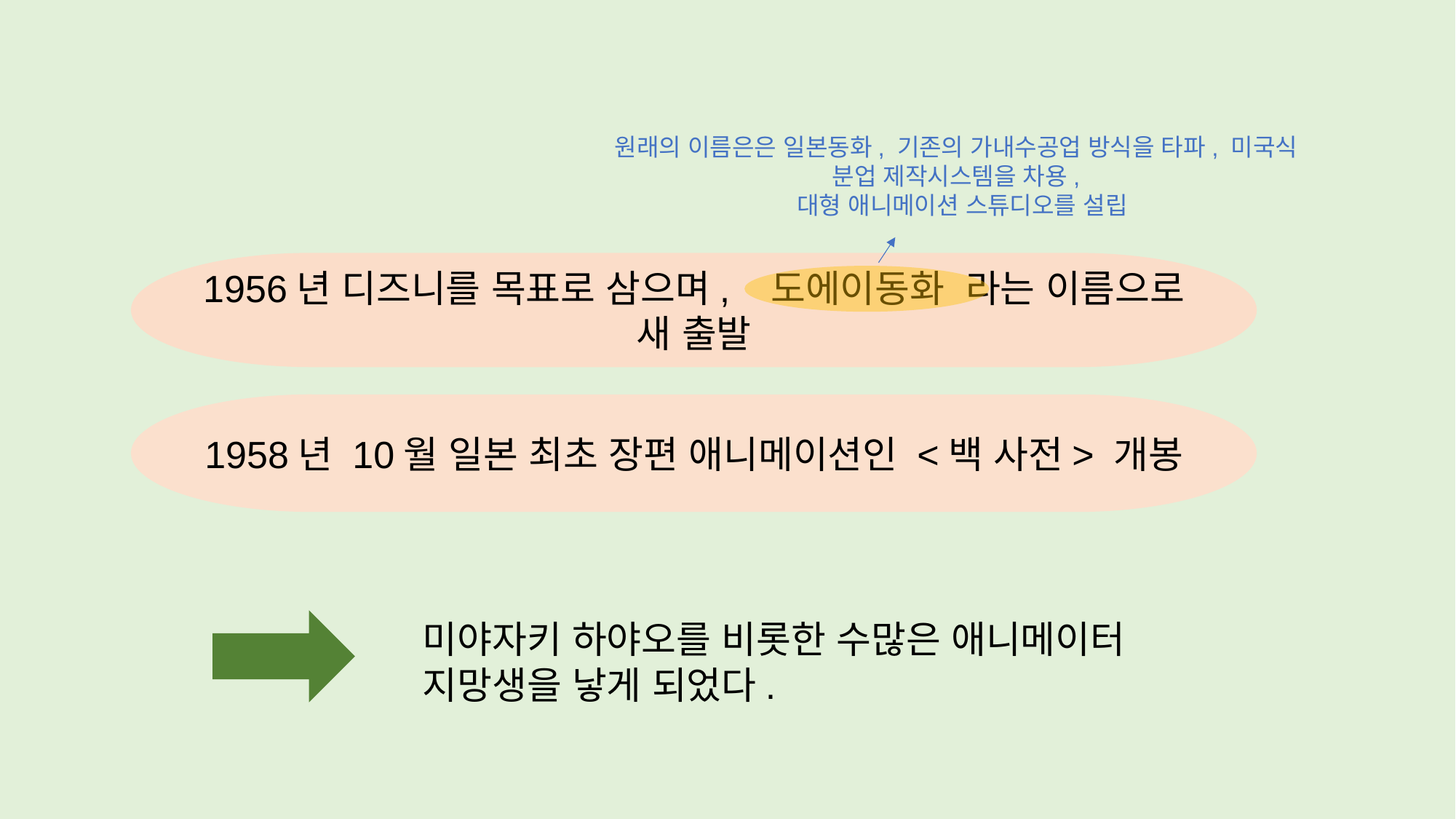

원래의 이름은은 일본동화, 기존의 가내수공업 방식을 타파, 미국식 분업 제작시스템을 차용,
 대형 애니메이션 스튜디오를 설립
1956년 디즈니를 목표로 삼으며,   도에이동화  라는 이름으로 새 출발

1958년 10월 일본 최초 장편 애니메이션인 <백 사전> 개봉

미야자키 하야오를 비롯한 수많은 애니메이터 지망생을 낳게 되었다.